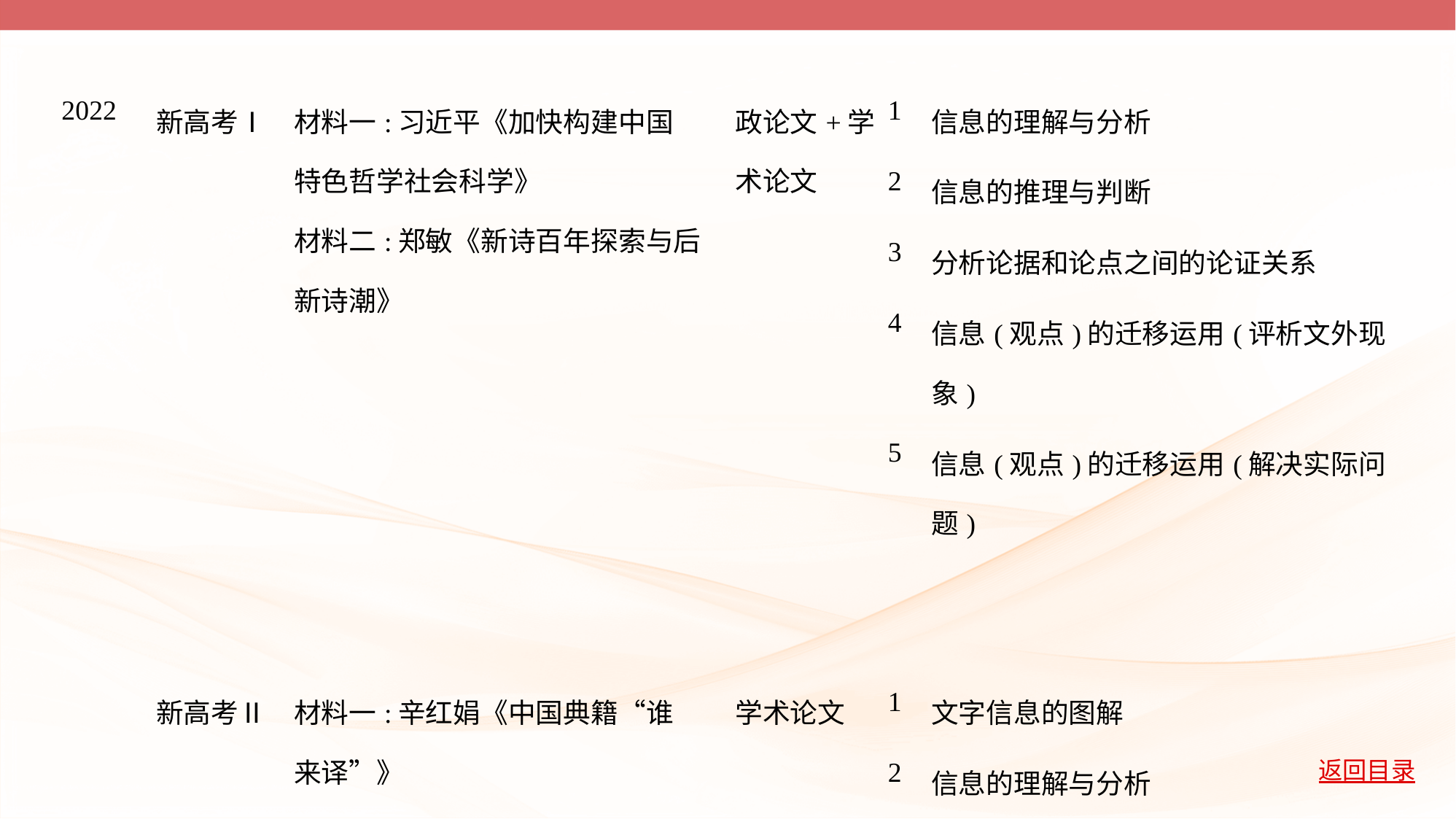

| 2022 | 新高考Ⅰ | 材料一:习近平《加快构建中国 特色哲学社会科学》 材料二:郑敏《新诗百年探索与后 新诗潮》 | 政论文+学术论文 | 1 | 信息的理解与分析 |
| --- | --- | --- | --- | --- | --- |
|  |  |  |  | 2 | 信息的推理与判断 |
|  |  |  |  | 3 | 分析论据和论点之间的论证关系 |
|  |  |  |  | 4 | 信息(观点)的迁移运用(评析文外现象) |
|  |  |  |  | 5 | 信息(观点)的迁移运用(解决实际问题) |
|  | 新高考Ⅱ | 材料一:辛红娟《中国典籍“谁 来译”》 材料二:党争胜《霍克思与杨宪 益的翻译思想刍议》 材料三:杨乃乔《<红楼梦>与The Story of the Stone——谈异质文化观念的不可通约性及其翻译的创造性》 | 学术论文 | 1 | 文字信息的图解 |
|  |  |  |  | 2 | 信息的理解与分析 |
|  |  |  |  | 3 | 分析论证特点 |
|  |  |  |  | 4 | 比较信息异同 |
|  |  |  |  | 5 | 概括信息要点 |